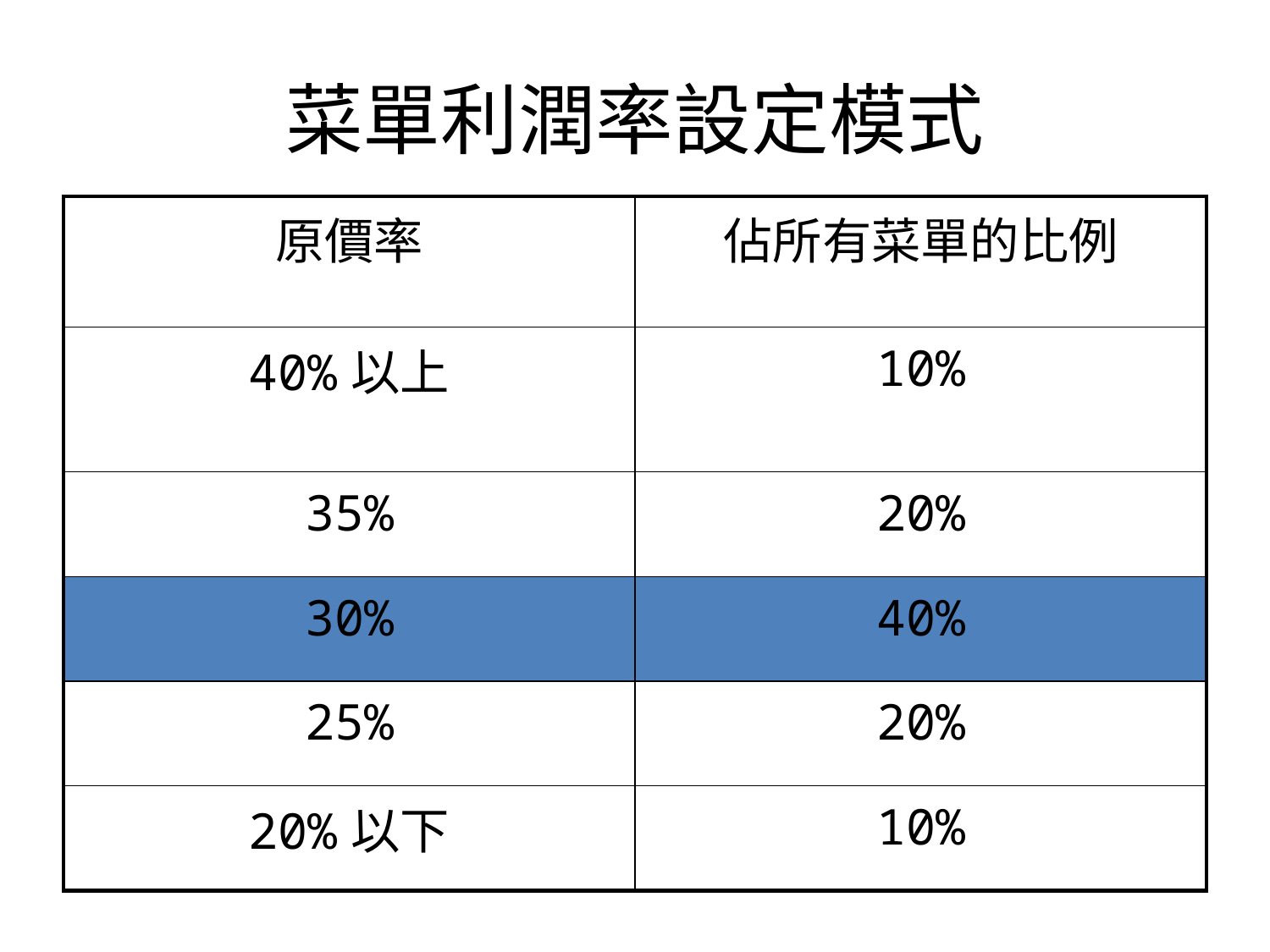

# 菜單利潤率設定模式
| 原價率 | 佔所有菜單的比例 |
| --- | --- |
| 40%以上 | 10% |
| 35% | 20% |
| 30% | 40% |
| 25% | 20% |
| 20%以下 | 10% |